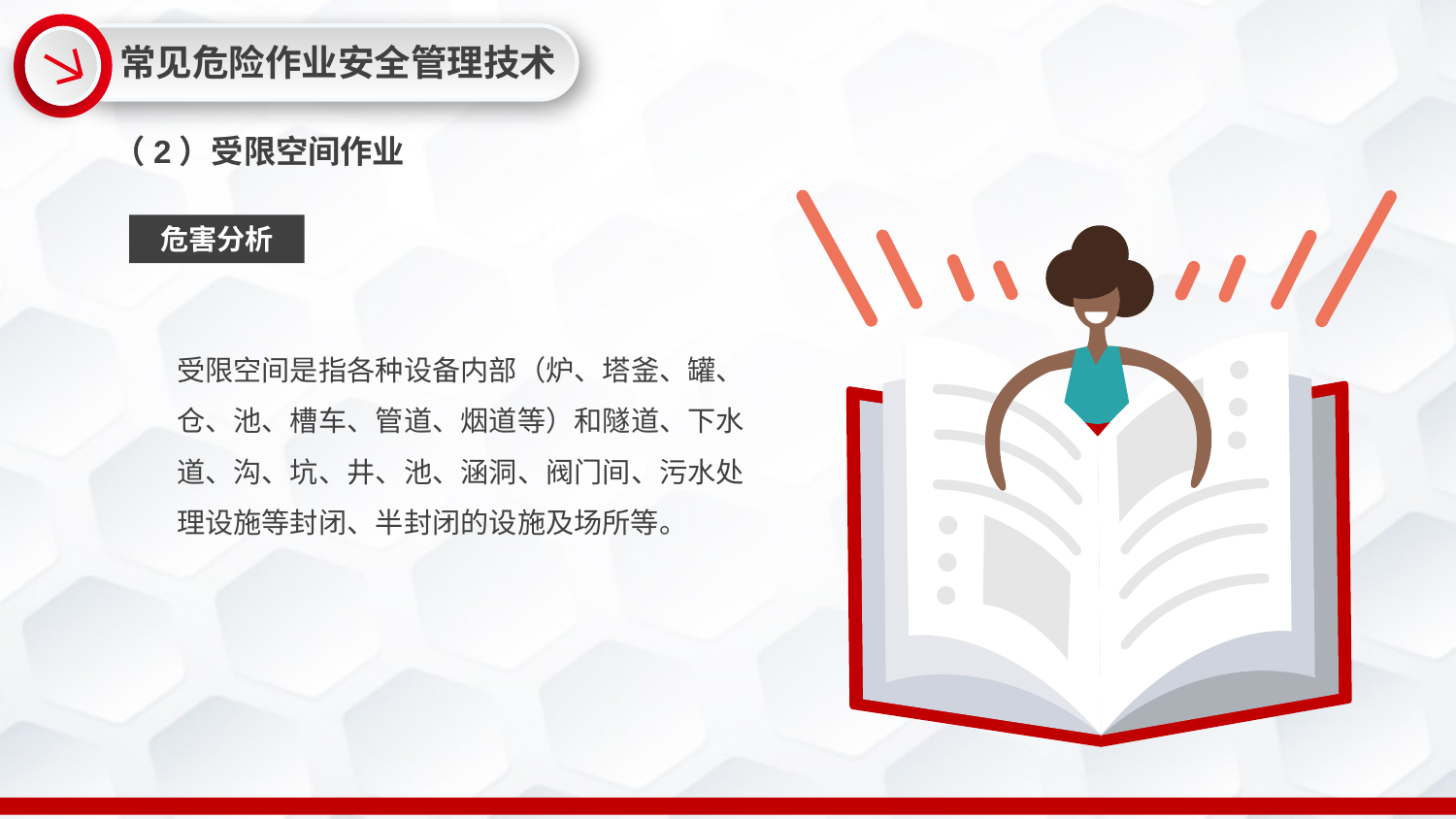

常见危险作业安全管理技术
（2）受限空间作业

危害分析
受限空间是指各种设备内部（炉、塔釜、罐、仓、池、槽车、管道、烟道等）和隧道、下水道、沟、坑、井、池、涵洞、阀门间、污水处理设施等封闭、半封闭的设施及场所等。